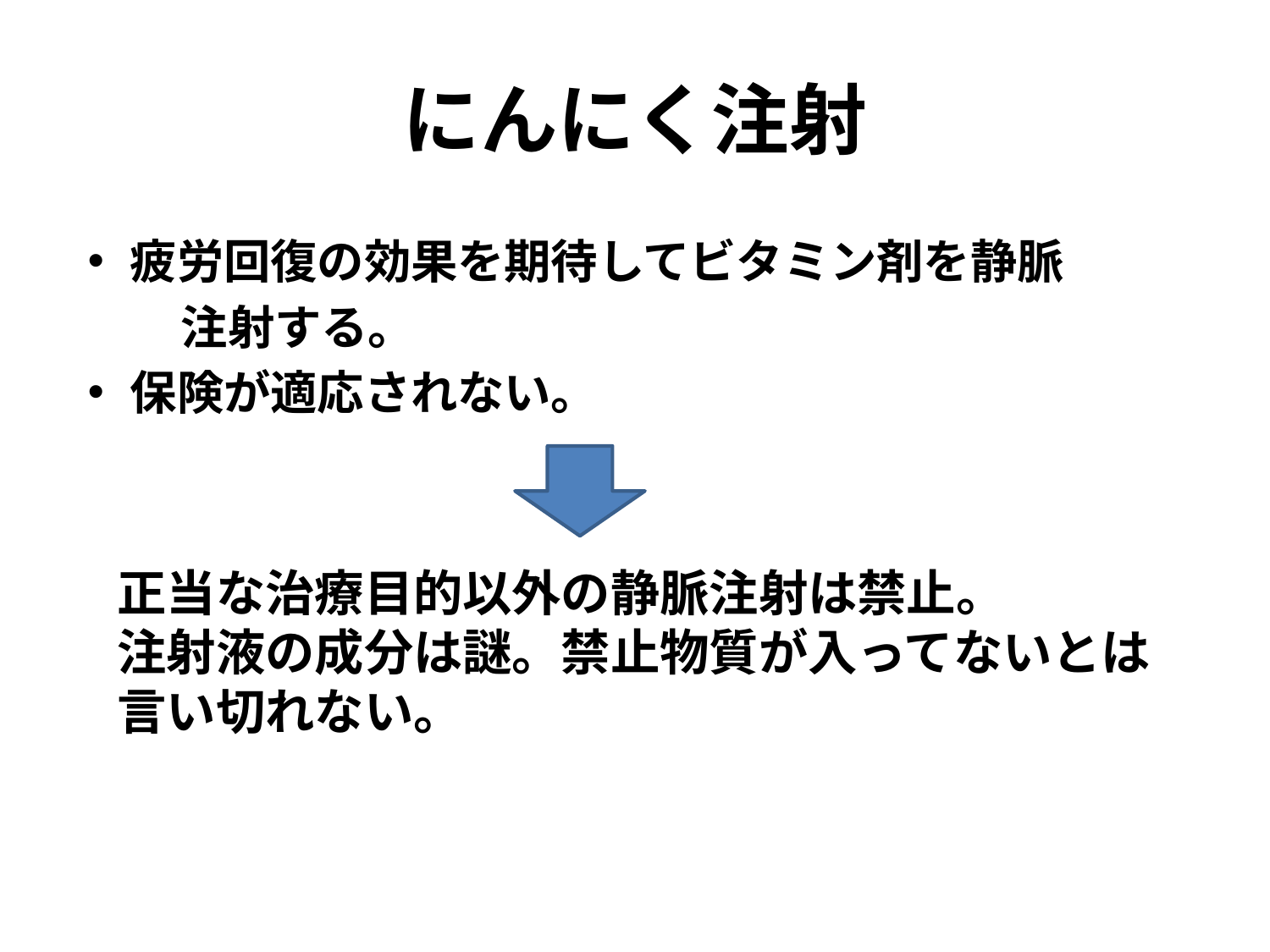

# にんにく注射
疲労回復の効果を期待してビタミン剤を静脈
　　注射する。
保険が適応されない。

正当な治療目的以外の静脈注射は禁止。
注射液の成分は謎。禁止物質が入ってないとは
言い切れない。